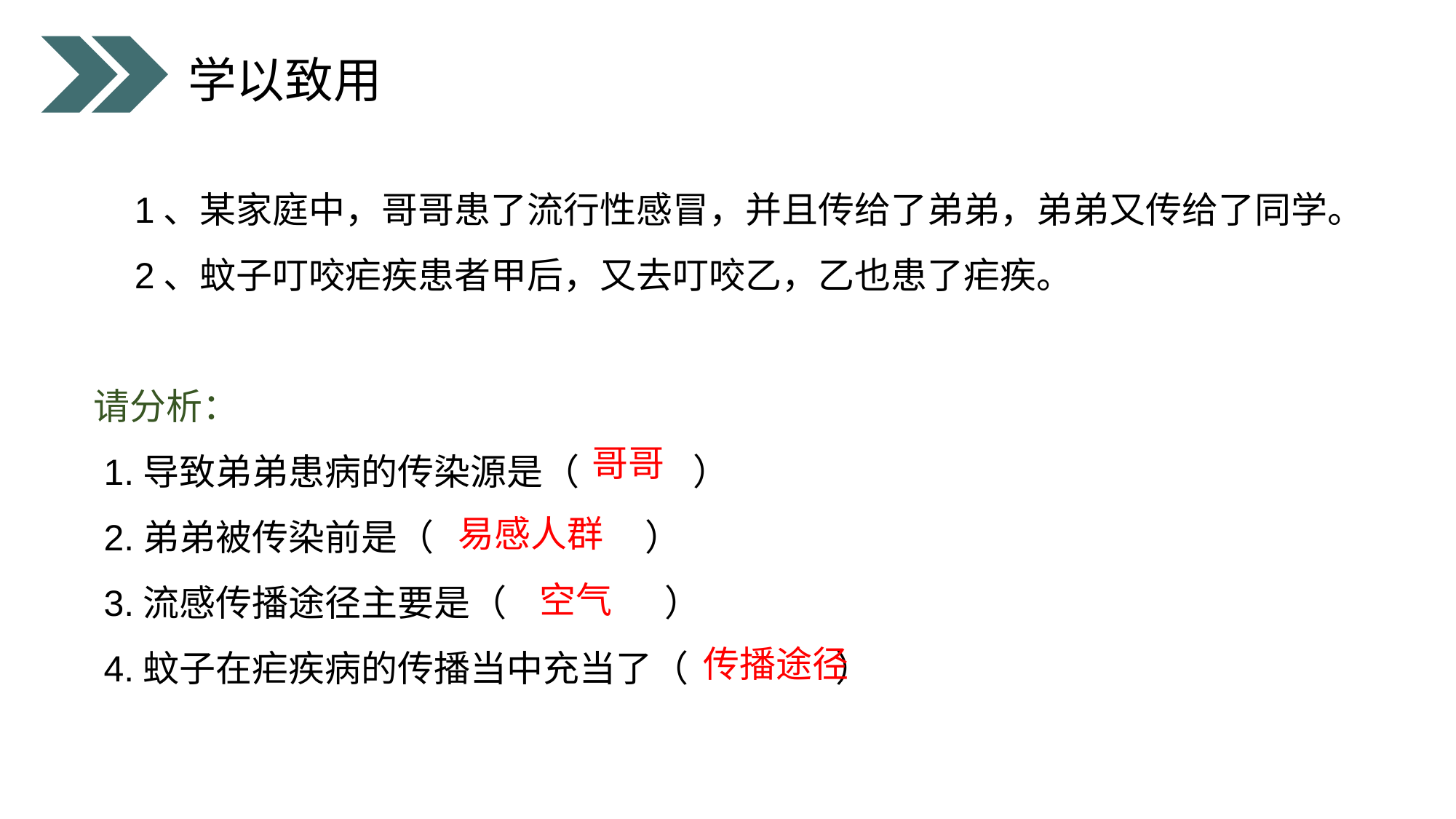

学以致用
    1、某家庭中，哥哥患了流行性感冒，并且传给了弟弟，弟弟又传给了同学。
    2、蚊子叮咬疟疾患者甲后，又去叮咬乙，乙也患了疟疾。

请分析：
 1.导致弟弟患病的传染源是（　     　）
 2.弟弟被传染前是（　　　　        ）
 3.流感传播途径主要是（　　      　）
 4.蚊子在疟疾病的传播当中充当了（                  ）
哥哥
易感人群
空气
传播途径